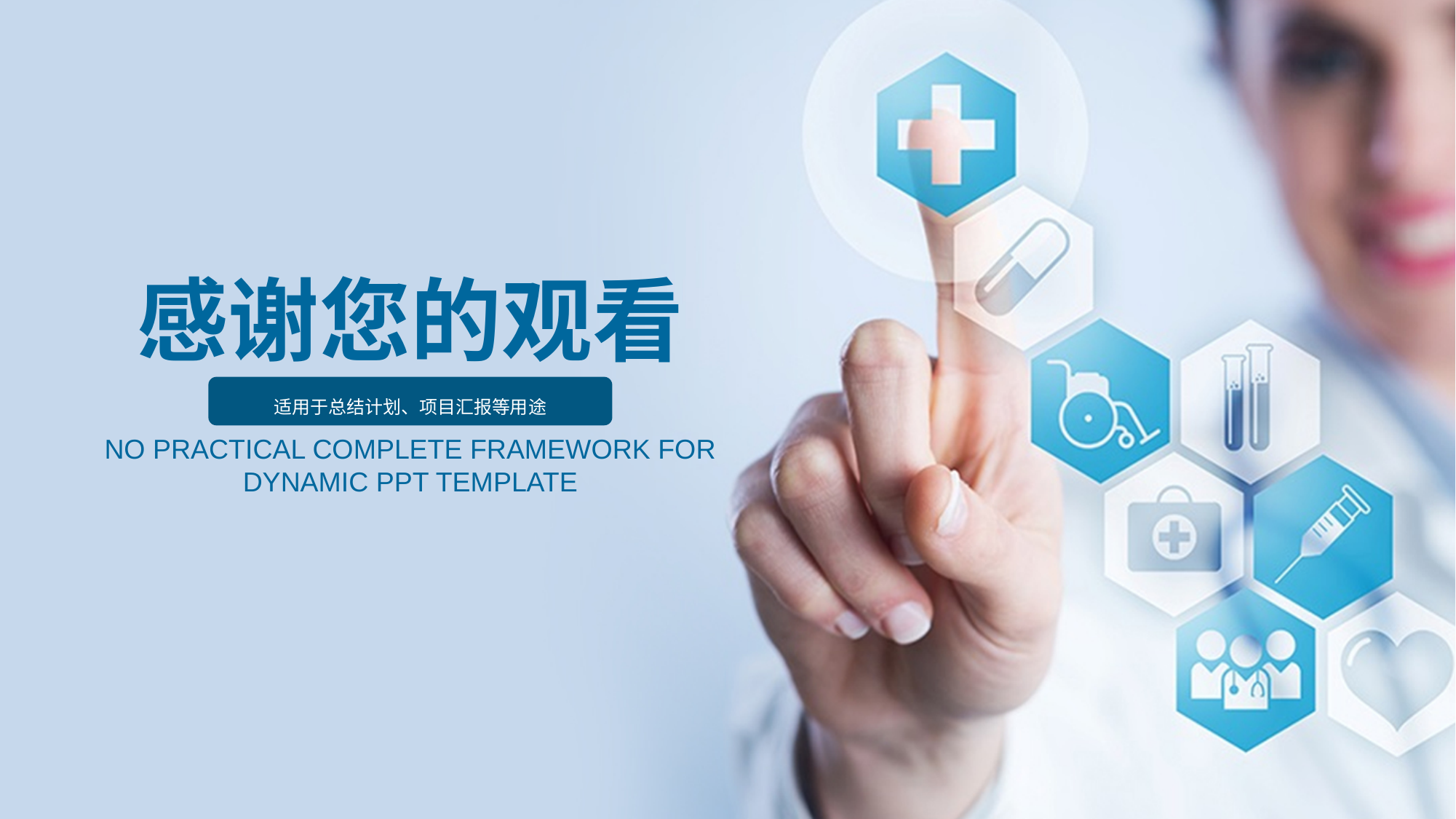

感谢您的观看
适用于总结计划、项目汇报等用途
NO PRACTICAL COMPLETE FRAMEWORK FOR DYNAMIC PPT TEMPLATE